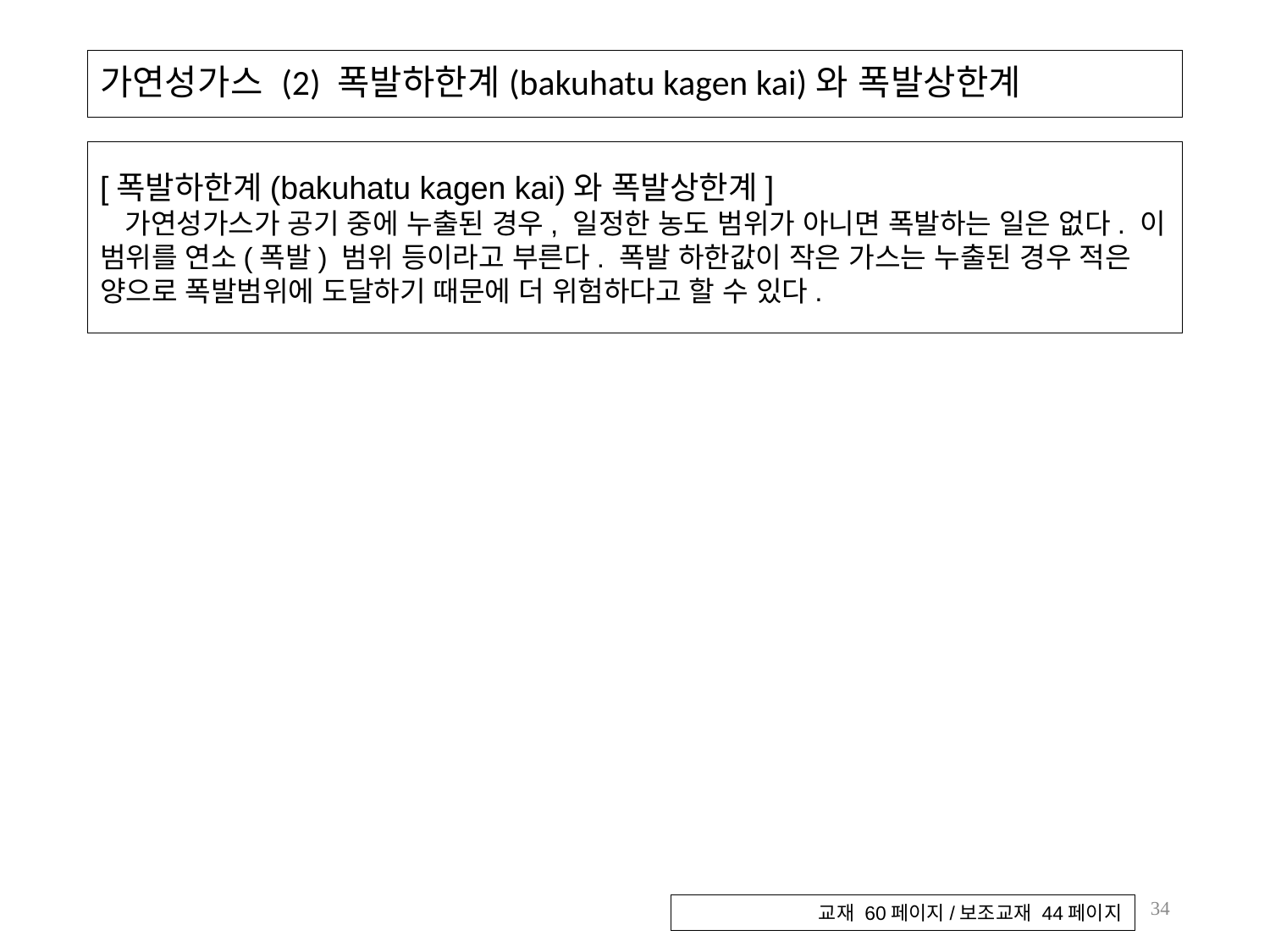

# 가연성가스 (2) 폭발하한계(bakuhatu kagen kai)와 폭발상한계
[폭발하한계(bakuhatu kagen kai)와 폭발상한계]
가연성가스가 공기 중에 누출된 경우, 일정한 농도 범위가 아니면 폭발하는 일은 없다. 이 범위를 연소(폭발) 범위 등이라고 부른다. 폭발 하한값이 작은 가스는 누출된 경우 적은 양으로 폭발범위에 도달하기 때문에 더 위험하다고 할 수 있다.
34
교재 60페이지/보조교재 44페이지